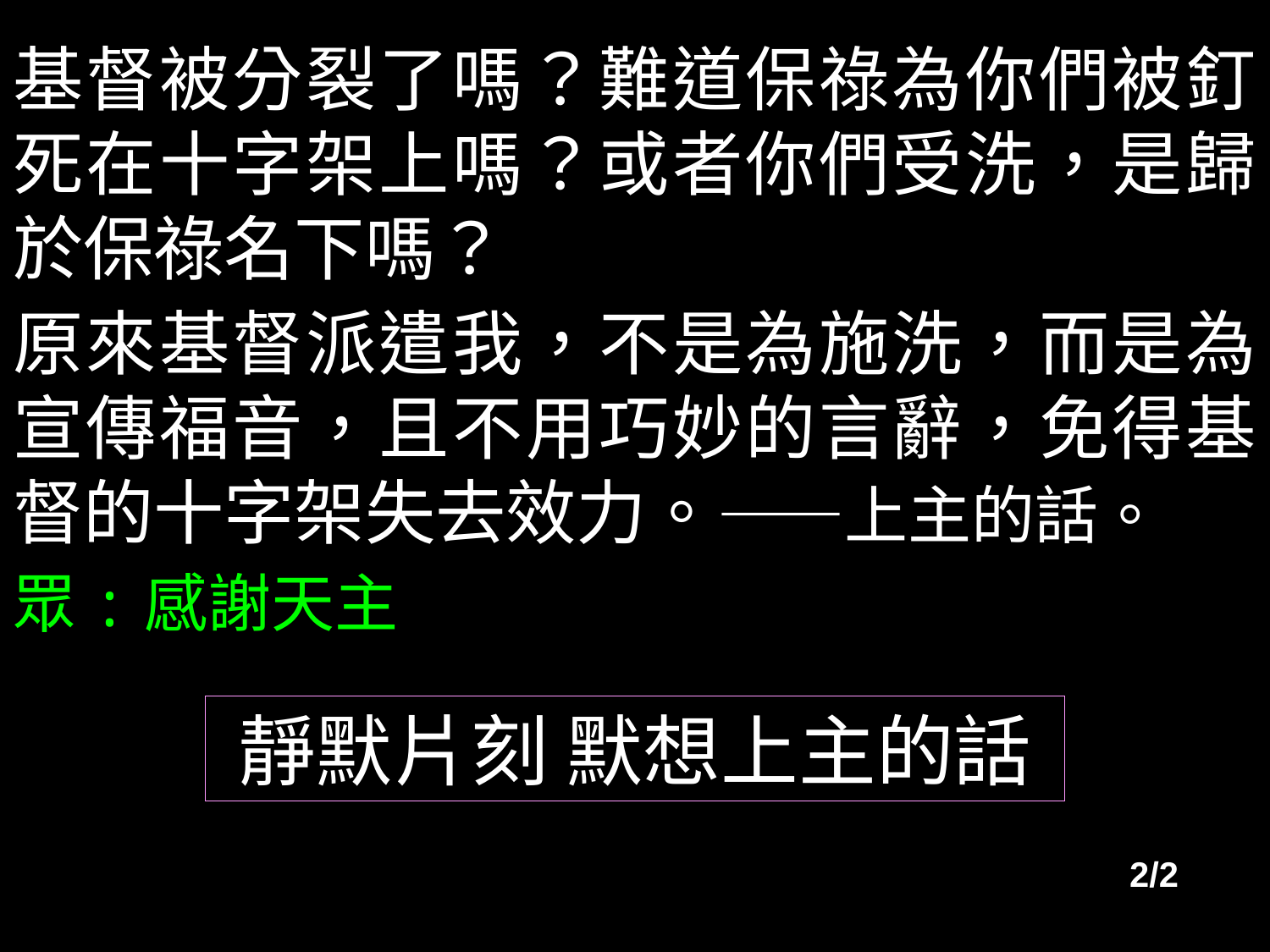

基督被分裂了嗎？難道保祿為你們被釘死在十字架上嗎？或者你們受洗，是歸於保祿名下嗎？
原來基督派遣我，不是為施洗，而是為宣傳福音，且不用巧妙的言辭，免得基督的十字架失去效力。——上主的話。
眾:感謝天主

靜默片刻 默想上主的話
2/2